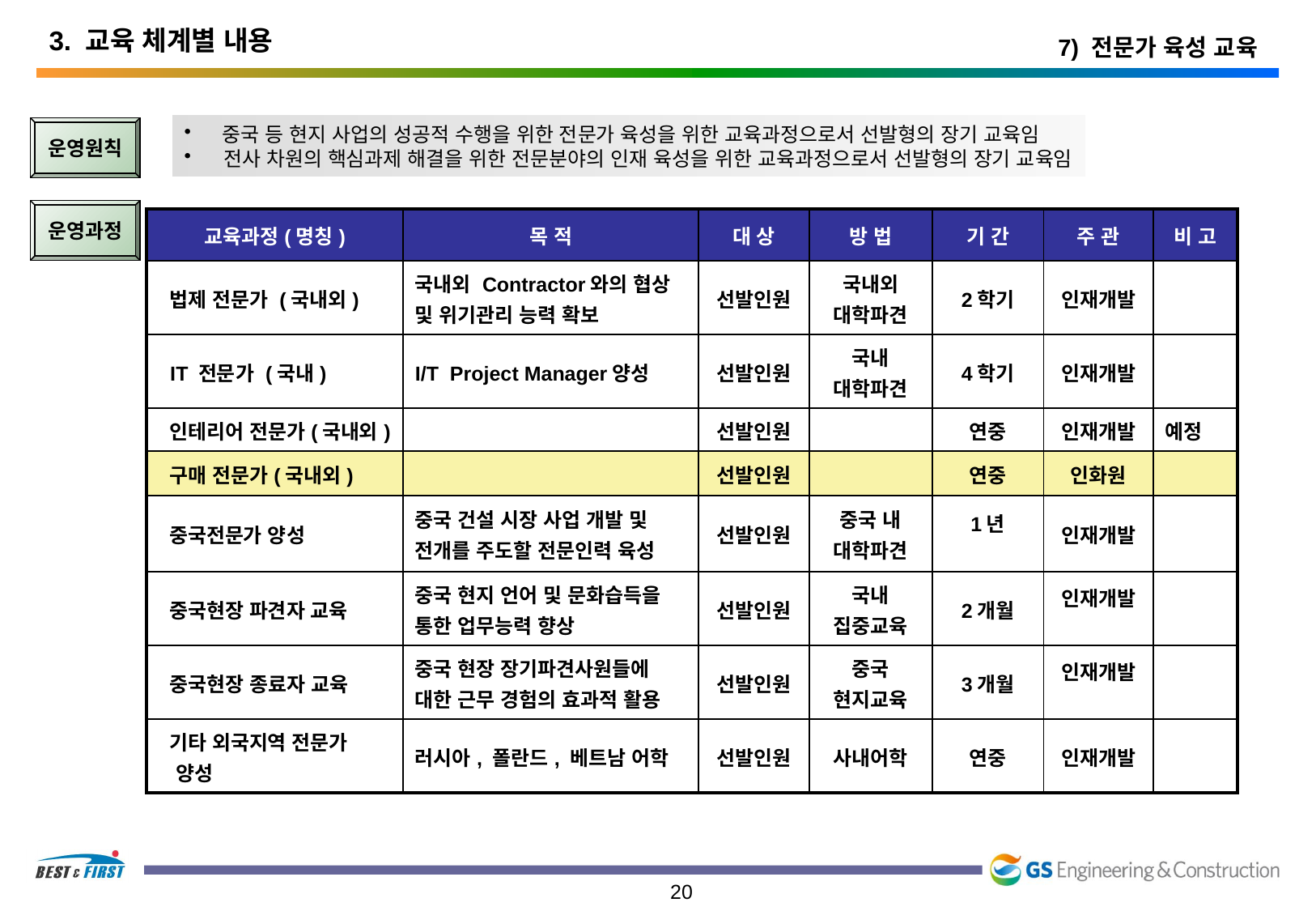

3. 교육 체계별 내용
7) 전문가 육성 교육

 중국 등 현지 사업의 성공적 수행을 위한 전문가 육성을 위한 교육과정으로서 선발형의 장기 교육임
 전사 차원의 핵심과제 해결을 위한 전문분야의 인재 육성을 위한 교육과정으로서 선발형의 장기 교육임
운영원칙
운영과정
| 교육과정(명칭) | 목 적 | 대 상 | 방 법 | 기 간 | 주 관 | 비 고 |
| --- | --- | --- | --- | --- | --- | --- |
| 법제 전문가 (국내외) | 국내외 Contractor와의 협상 및 위기관리 능력 확보 | 선발인원 | 국내외 대학파견 | 2학기 | 인재개발 |  |
| IT 전문가 (국내) | I/T Project Manager양성 | 선발인원 | 국내 대학파견 | 4학기 | 인재개발 |  |
| 인테리어 전문가(국내외) |  | 선발인원 |  | 연중 | 인재개발 | 예정 |
| 구매 전문가(국내외) |  | 선발인원 |  | 연중 | 인화원 |  |
| 중국전문가 양성 | 중국 건설 시장 사업 개발 및 전개를 주도할 전문인력 육성 | 선발인원 | 중국 내 대학파견 | 1년 | 인재개발 |  |
| 중국현장 파견자 교육 | 중국 현지 언어 및 문화습득을 통한 업무능력 향상 | 선발인원 | 국내 집중교육 | 2개월 | 인재개발 |  |
| 중국현장 종료자 교육 | 중국 현장 장기파견사원들에 대한 근무 경험의 효과적 활용 | 선발인원 | 중국 현지교육 | 3개월 | 인재개발 |  |
| 기타 외국지역 전문가 양성 | 러시아, 폴란드, 베트남 어학 | 선발인원 | 사내어학 | 연중 | 인재개발 |  |

20